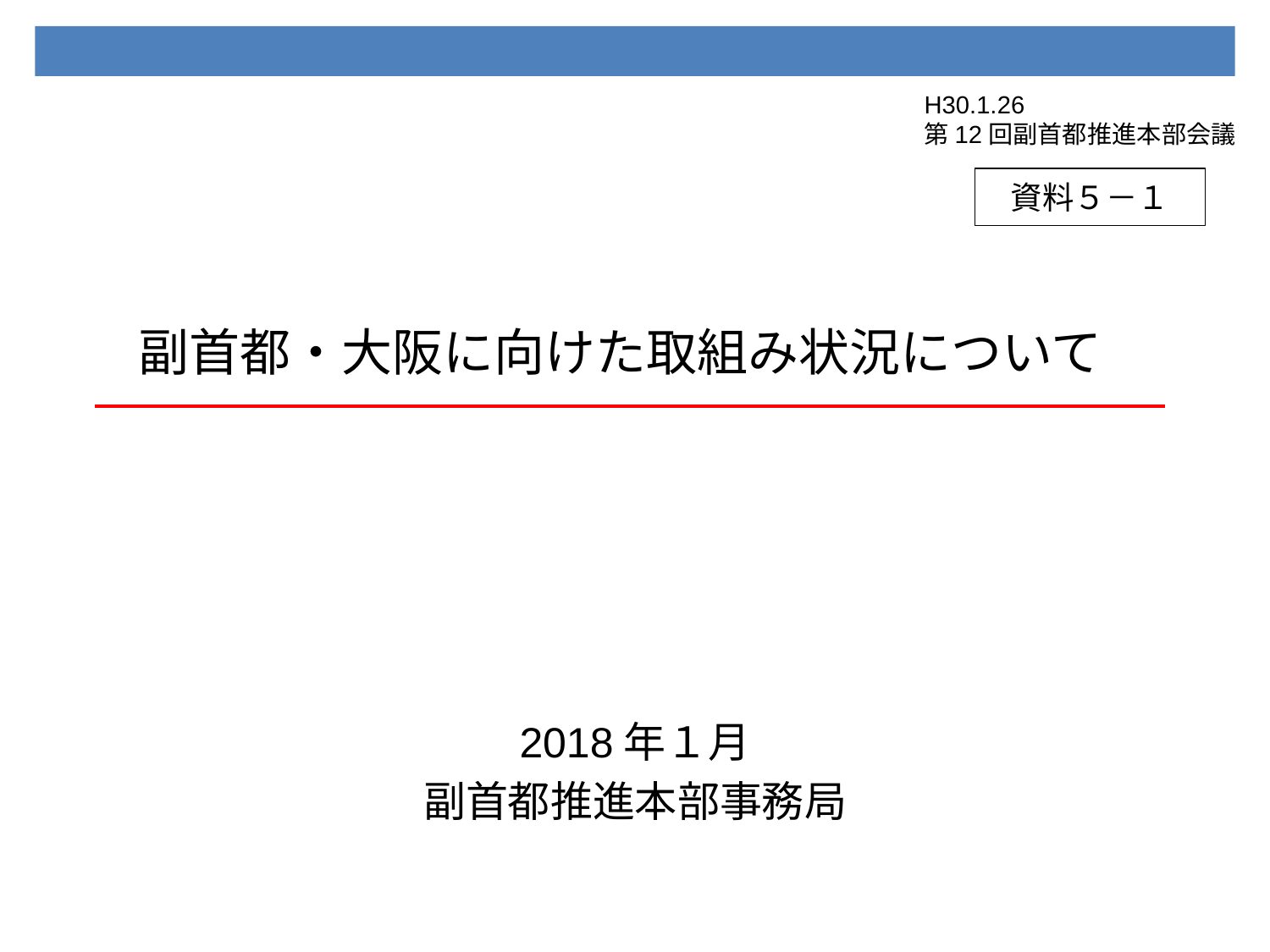

H30.1.26
第12回副首都推進本部会議
資料５－１
# 副首都・大阪に向けた取組み状況について
2018年１月
副首都推進本部事務局